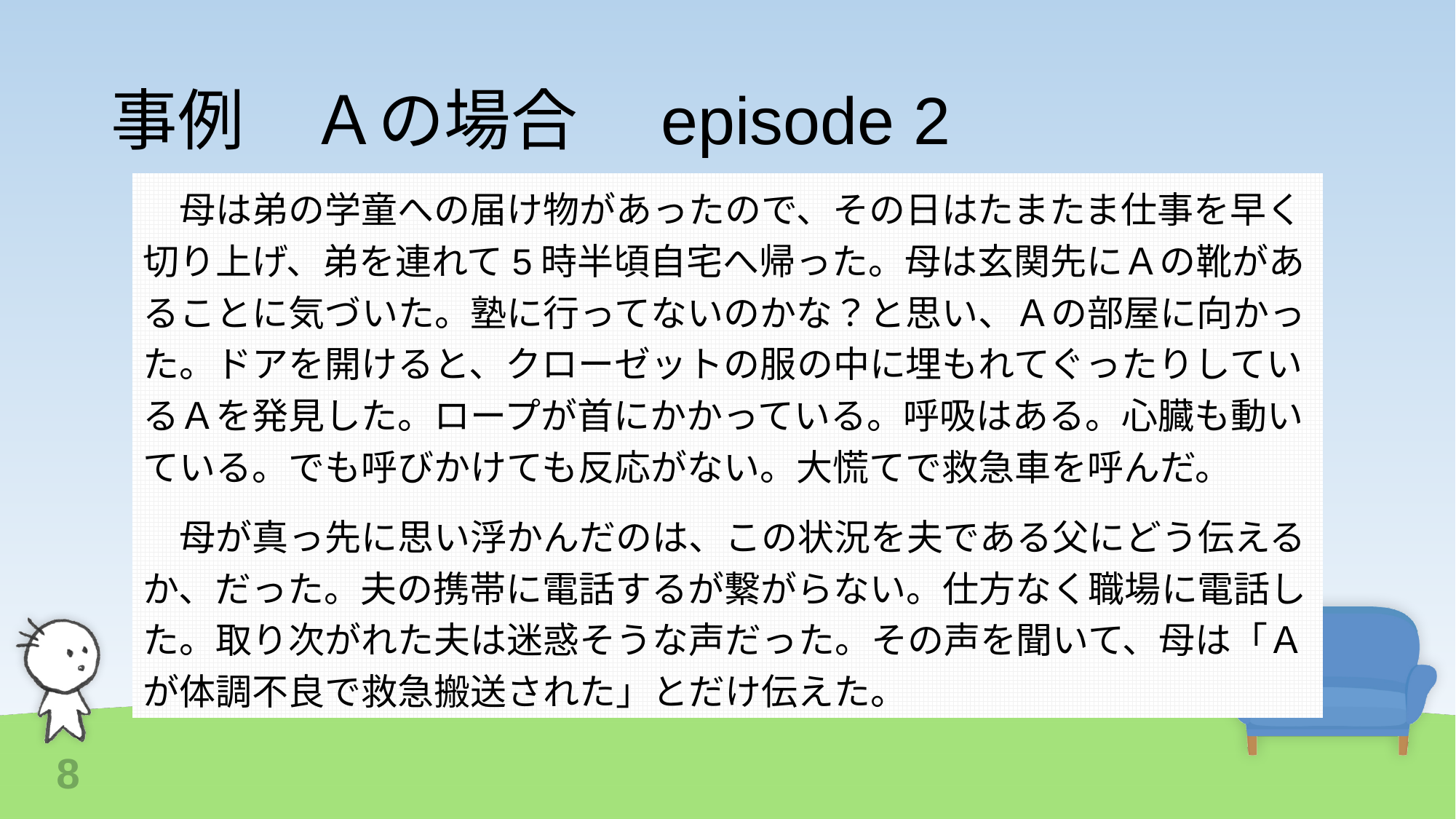

# 事例　Ａの場合　episode 2
　母は弟の学童への届け物があったので、その日はたまたま仕事を早く切り上げ、弟を連れて5時半頃自宅へ帰った。母は玄関先にＡの靴があることに気づいた。塾に行ってないのかな？と思い、Ａの部屋に向かった。ドアを開けると、クローゼットの服の中に埋もれてぐったりしているＡを発見した。ロープが首にかかっている。呼吸はある。心臓も動いている。でも呼びかけても反応がない。大慌てで救急車を呼んだ。
　母が真っ先に思い浮かんだのは、この状況を夫である父にどう伝えるか、だった。夫の携帯に電話するが繋がらない。仕方なく職場に電話した。取り次がれた夫は迷惑そうな声だった。その声を聞いて、母は「Ａが体調不良で救急搬送された」とだけ伝えた。
8